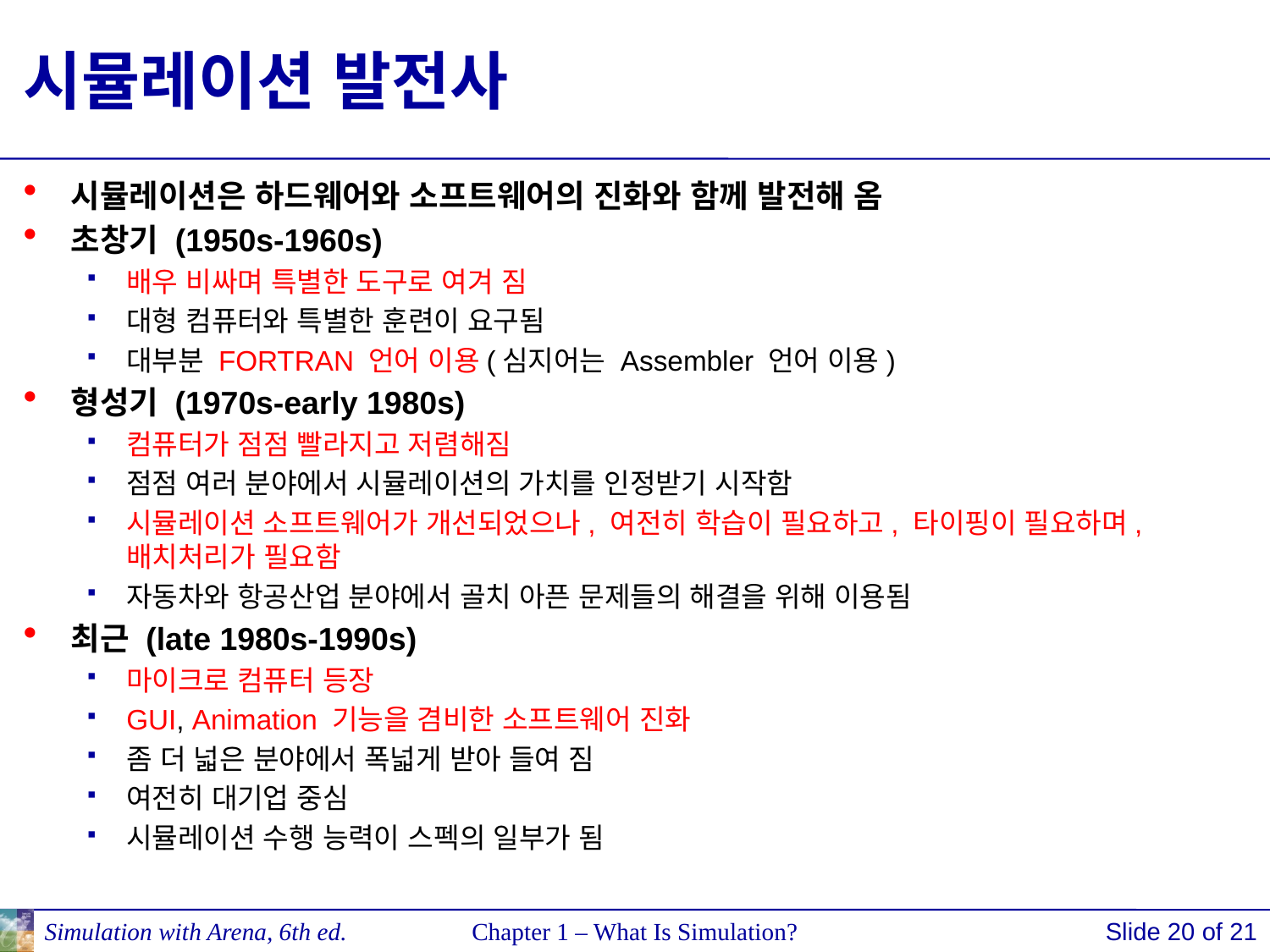

# 시뮬레이션 발전사
시뮬레이션은 하드웨어와 소프트웨어의 진화와 함께 발전해 옴
초창기 (1950s-1960s)
배우 비싸며 특별한 도구로 여겨 짐
대형 컴퓨터와 특별한 훈련이 요구됨
대부분 FORTRAN 언어 이용(심지어는 Assembler 언어 이용)
형성기 (1970s-early 1980s)
컴퓨터가 점점 빨라지고 저렴해짐
점점 여러 분야에서 시뮬레이션의 가치를 인정받기 시작함
시뮬레이션 소프트웨어가 개선되었으나, 여전히 학습이 필요하고, 타이핑이 필요하며, 배치처리가 필요함
자동차와 항공산업 분야에서 골치 아픈 문제들의 해결을 위해 이용됨
최근 (late 1980s-1990s)
마이크로 컴퓨터 등장
GUI, Animation 기능을 겸비한 소프트웨어 진화
좀 더 넓은 분야에서 폭넓게 받아 들여 짐
여전히 대기업 중심
시뮬레이션 수행 능력이 스펙의 일부가 됨

Simulation with Arena, 6th ed.
Chapter 1 – What Is Simulation?
Slide 20 of 21